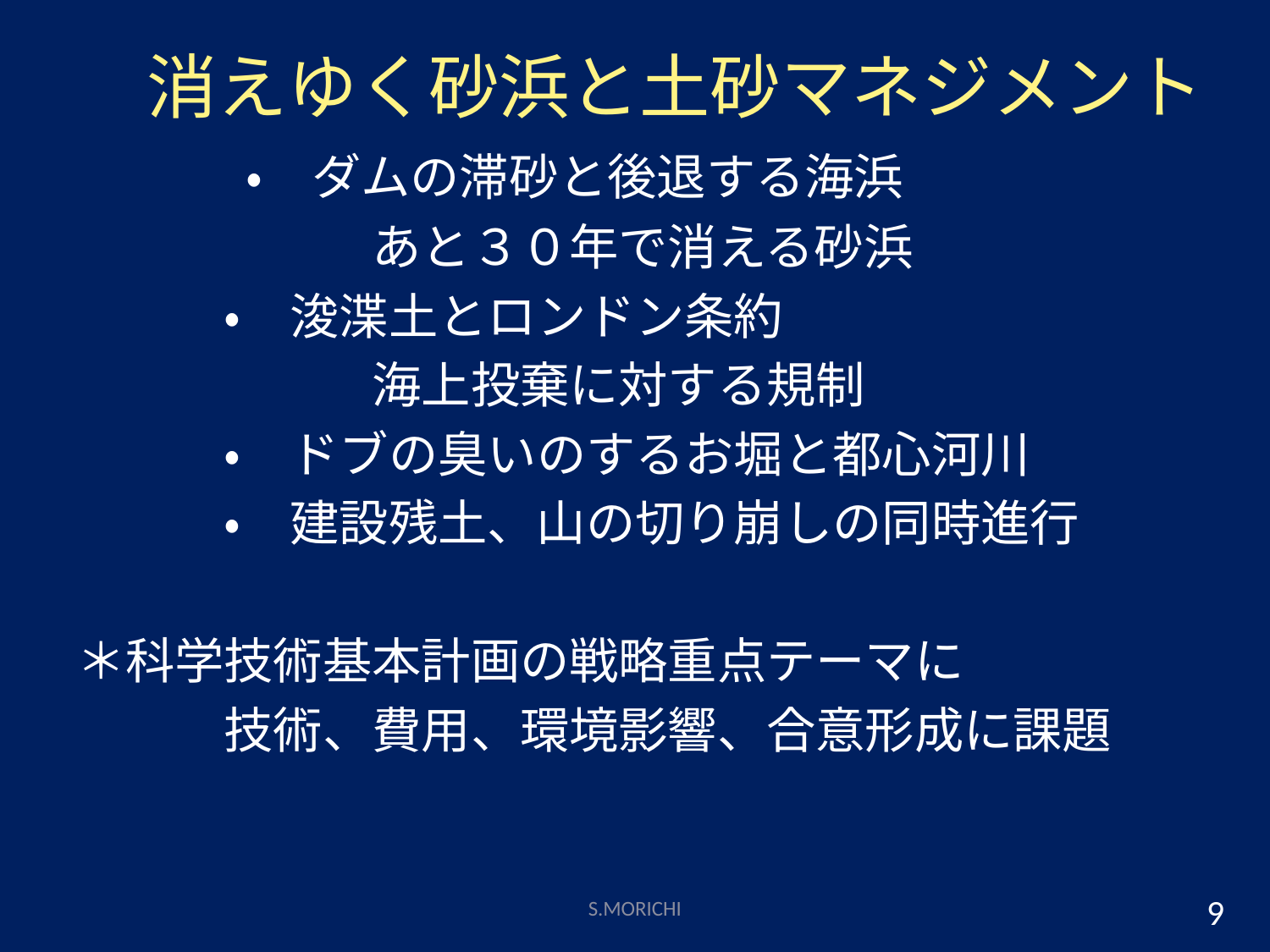

消えゆく砂浜と土砂マネジメント
　　　・　ダムの滞砂と後退する海浜
　　　　　　あと３０年で消える砂浜
　　　・　浚渫土とロンドン条約
　　　　　　海上投棄に対する規制
　　　・　ドブの臭いのするお堀と都心河川
　　　・　建設残土、山の切り崩しの同時進行

＊科学技術基本計画の戦略重点テーマに
　　　技術、費用、環境影響、合意形成に課題

S.MORICHI
9